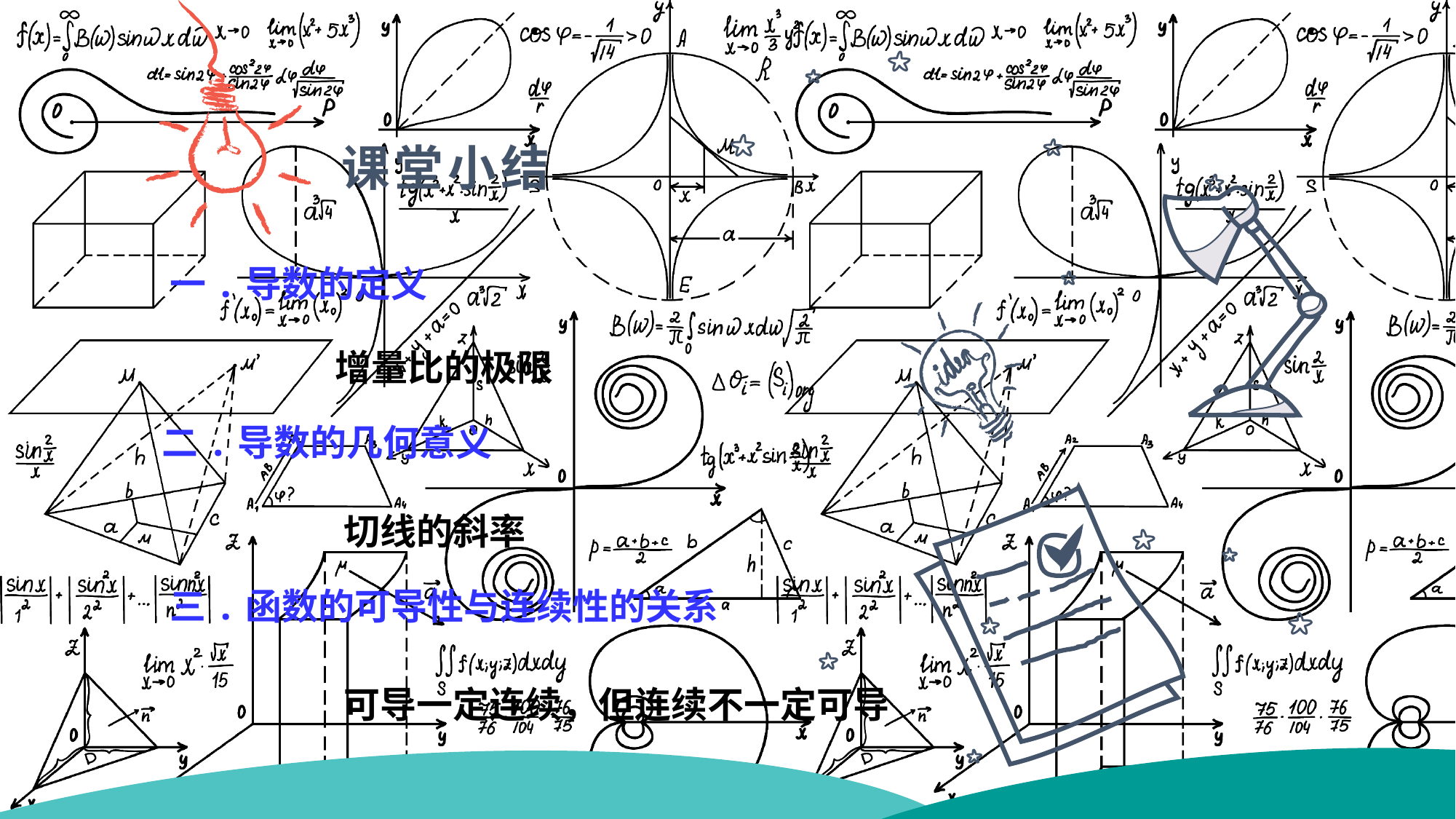

课堂小结

 一.导数的定义

增量比的极限
二.导数的几何意义

切线的斜率

 三.函数的可导性与连续性的关系
可导一定连续，但连续不一定可导